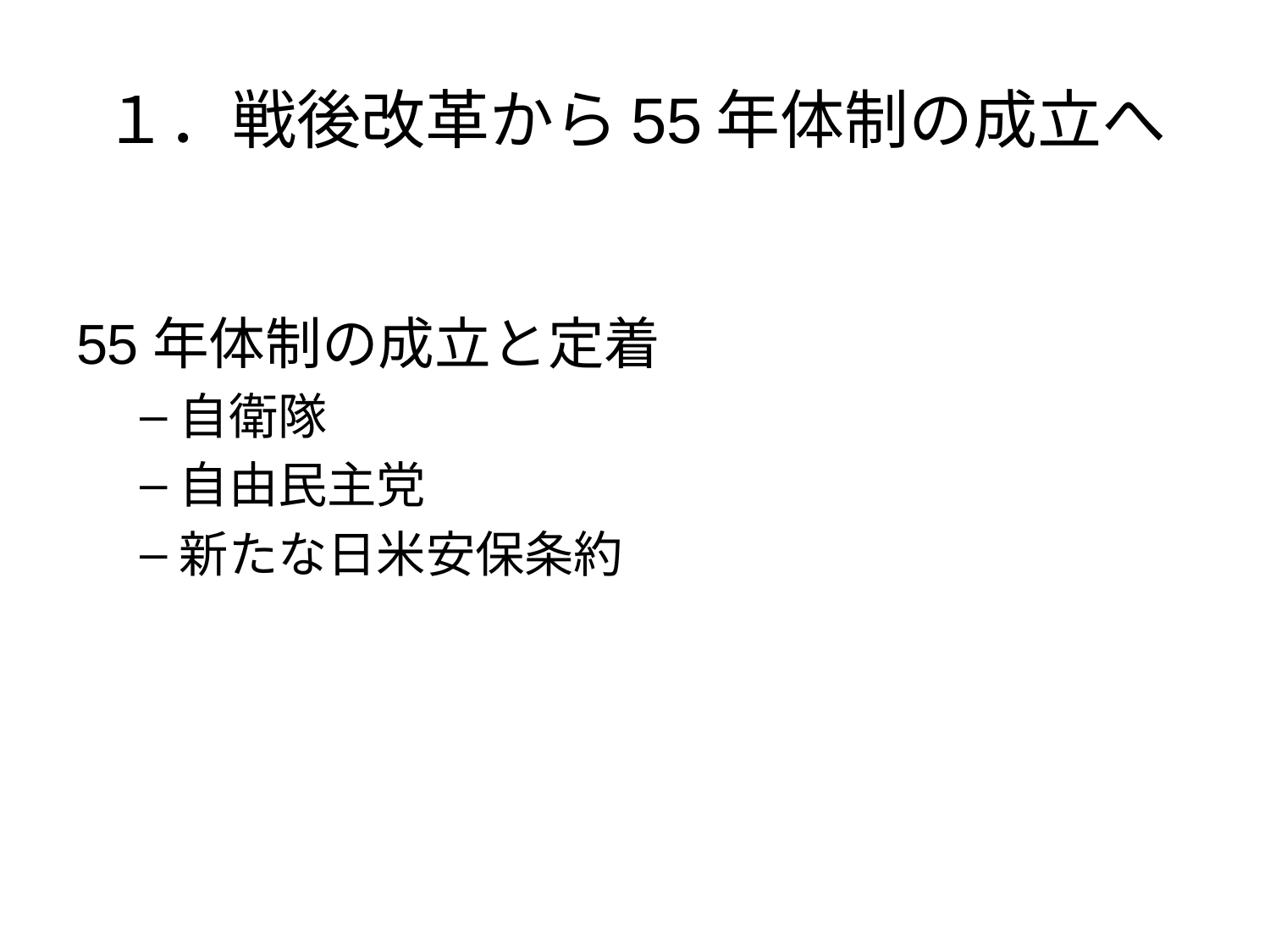

# １．戦後改革から55年体制の成立へ

55年体制の成立と定着
自衛隊
自由民主党
新たな日米安保条約